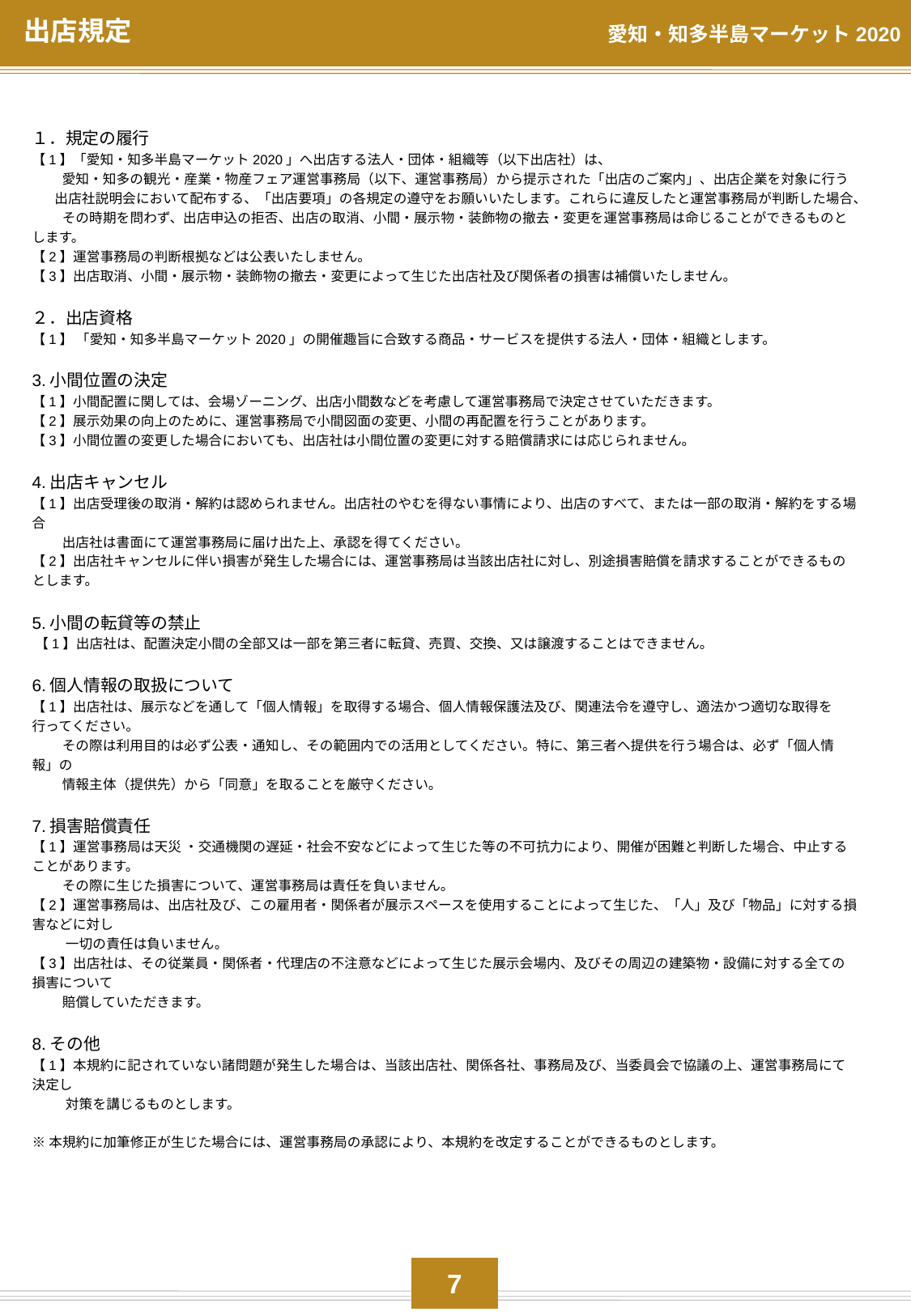

出店規定
１．規定の履行
【1】「愛知・知多半島マーケット2020」へ出店する法人・団体・組織等（以下出店社）は、
　　 愛知・知多の観光・産業・物産フェア運営事務局（以下、運営事務局）から提示された「出店のご案内」、出店企業を対象に行う
　   出店社説明会において配布する、「出店要項」の各規定の遵守をお願いいたします。これらに違反したと運営事務局が判断した場合、
　　 その時期を問わず、出店申込の拒否、出店の取消、小間・展示物・装飾物の撤去・変更を運営事務局は命じることができるものとします。
【2】運営事務局の判断根拠などは公表いたしません。
【3】出店取消、小間・展示物・装飾物の撤去・変更によって生じた出店社及び関係者の損害は補償いたしません。

２．出店資格
【1】 「愛知・知多半島マーケット2020」の開催趣旨に合致する商品・サービスを提供する法人・団体・組織とします。

3.小間位置の決定
【1】小間配置に関しては、会場ゾーニング、出店小間数などを考慮して運営事務局で決定させていただきます。
【2】展示効果の向上のために、運営事務局で小間図面の変更、小間の再配置を行うことがあります。
【3】小間位置の変更した場合においても、出店社は小間位置の変更に対する賠償請求には応じられません。

4.出店キャンセル
【1】出店受理後の取消・解約は認められません。出店社のやむを得ない事情により、出店のすべて、または一部の取消・解約をする場合
　　 出店社は書面にて運営事務局に届け出た上、承認を得てください。
【2】出店社キャンセルに伴い損害が発生した場合には、運営事務局は当該出店社に対し、別途損害賠償を請求することができるものとします。

5.小間の転貸等の禁止
 【1】出店社は、配置決定小間の全部又は一部を第三者に転貸、売買、交換、又は譲渡することはできません。

6.個人情報の取扱について
【1】出店社は、展示などを通して「個人情報」を取得する場合、個人情報保護法及び、関連法令を遵守し、適法かつ適切な取得を行ってください。
　　 その際は利用目的は必ず公表・通知し、その範囲内での活用としてください。特に、第三者へ提供を行う場合は、必ず「個人情報」の
　　 情報主体（提供先）から「同意」を取ることを厳守ください。

7.損害賠償責任
【1】運営事務局は天災 ・交通機関の遅延・社会不安などによって生じた等の不可抗力により、開催が困難と判断した場合、中止することがあります。
　 　その際に生じた損害について、運営事務局は責任を負いません。
【2】運営事務局は、出店社及び、この雇用者・関係者が展示スペースを使用することによって生じた、「人」及び「物品」に対する損害などに対し
 　　一切の責任は負いません。
【3】出店社は、その従業員・関係者・代理店の不注意などによって生じた展示会場内、及びその周辺の建築物・設備に対する全ての損害について
　　 賠償していただきます。

8.その他
【1】本規約に記されていない諸問題が発生した場合は、当該出店社、関係各社、事務局及び、当委員会で協議の上、運営事務局にて決定し
 　　対策を講じるものとします。

※本規約に加筆修正が生じた場合には、運営事務局の承認により、本規約を改定することができるものとします。

7